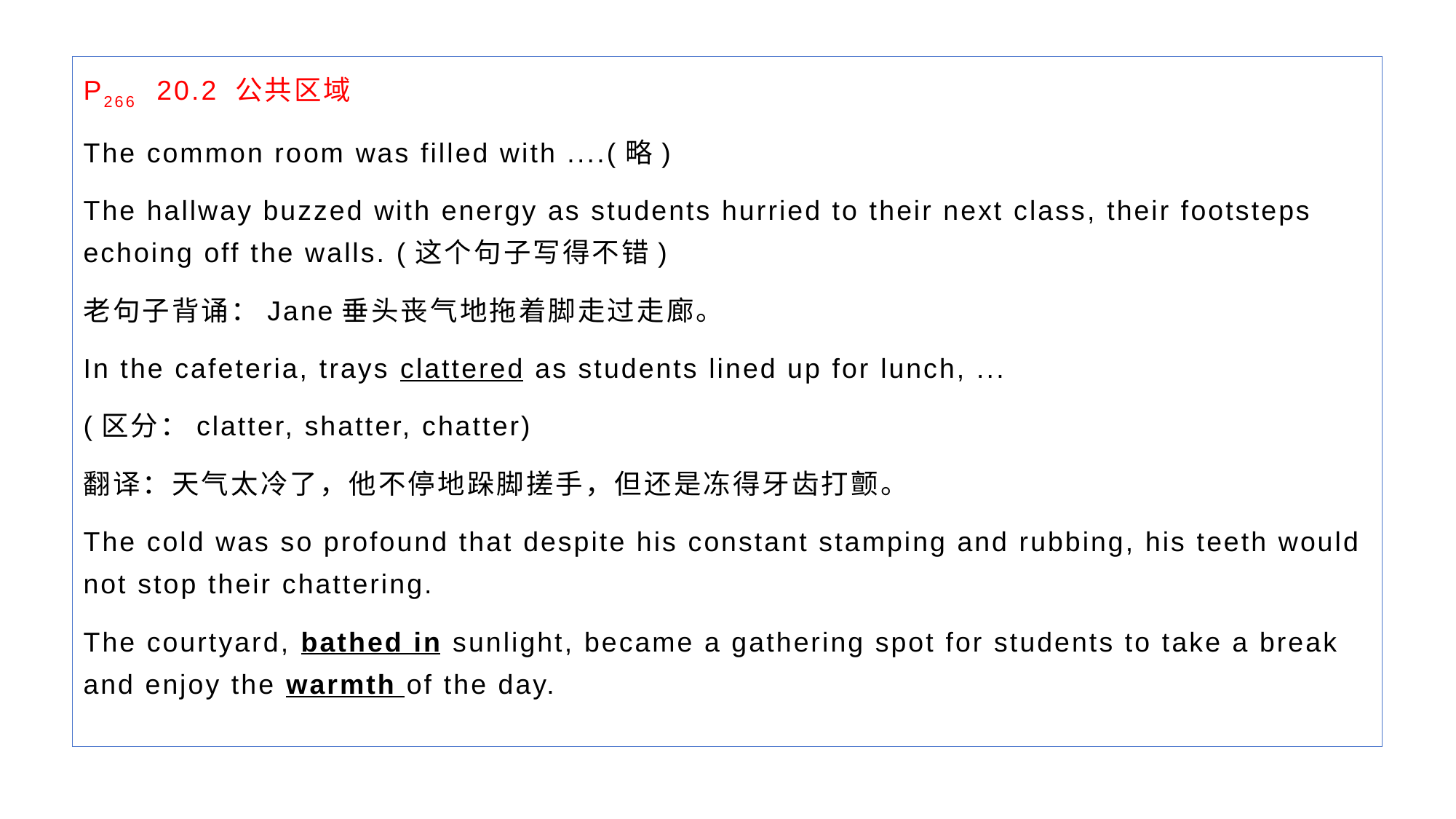

P266  20.2 公共区域
The common room was filled with ....(略)
The hallway buzzed with energy as students hurried to their next class, their footsteps echoing off the walls. (这个句子写得不错)
老句子背诵：Jane垂头丧气地拖着脚走过走廊。
In the cafeteria, trays clattered as students lined up for lunch, ...
(区分：clatter, shatter, chatter)
翻译：天气太冷了，他不停地跺脚搓手，但还是冻得牙齿打颤。
The cold was so profound that despite his constant stamping and rubbing, his teeth would not stop their chattering.
The courtyard, bathed in sunlight, became a gathering spot for students to take a break and enjoy the warmth of the day.